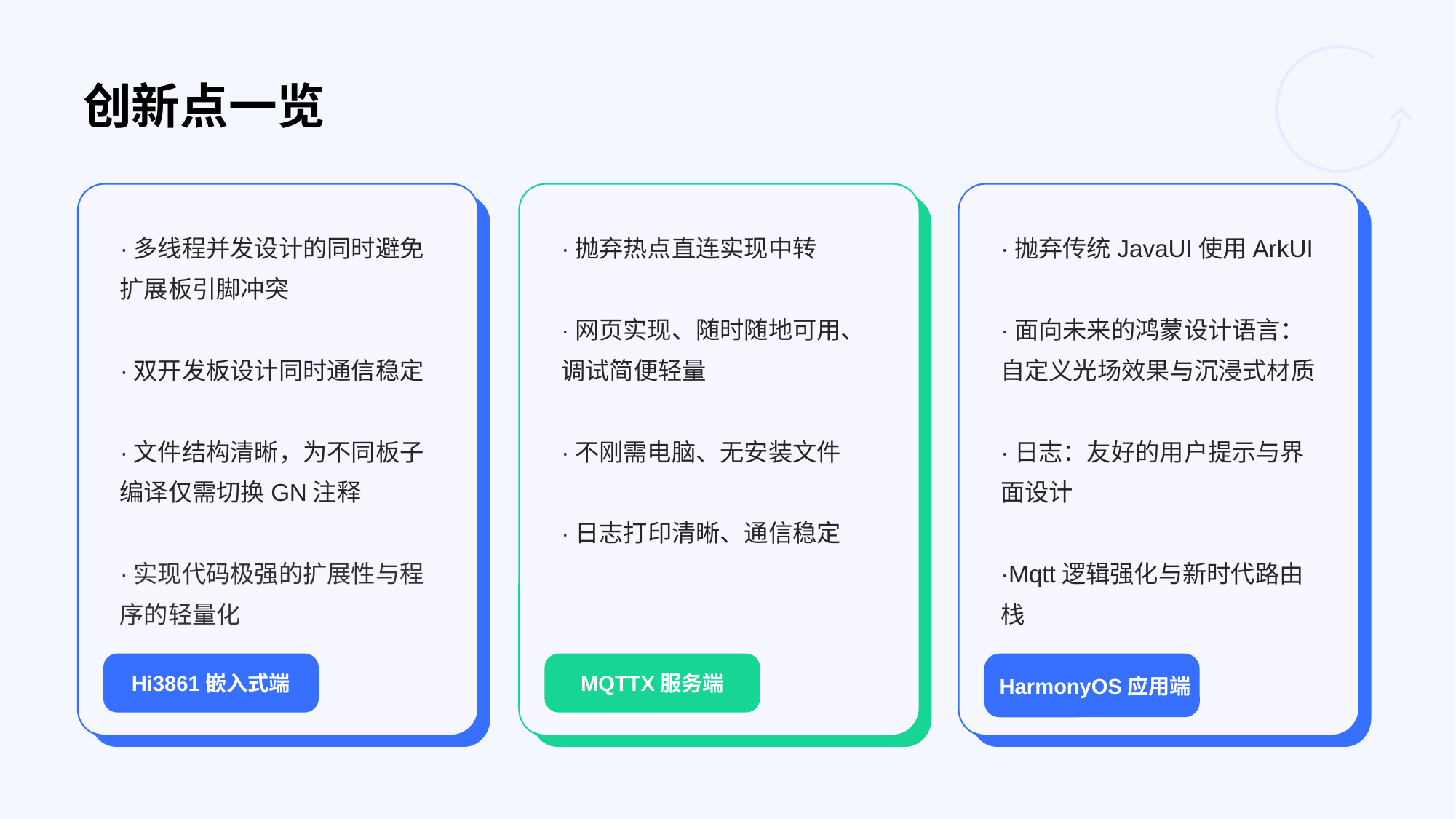

# 创新点一览
·多线程并发设计的同时避免扩展板引脚冲突

·双开发板设计同时通信稳定

·文件结构清晰，为不同板子编译仅需切换GN注释

·实现代码极强的扩展性与程序的轻量化

Hi3861嵌入式端
·抛弃热点直连实现中转

·网页实现、随时随地可用、调试简便轻量

·不刚需电脑、无安装文件

·日志打印清晰、通信稳定

MQTTX服务端
·抛弃传统JavaUI使用ArkUI

·面向未来的鸿蒙设计语言：自定义光场效果与沉浸式材质

·日志：友好的用户提示与界面设计

·Mqtt逻辑强化与新时代路由栈

HarmonyOS应用端